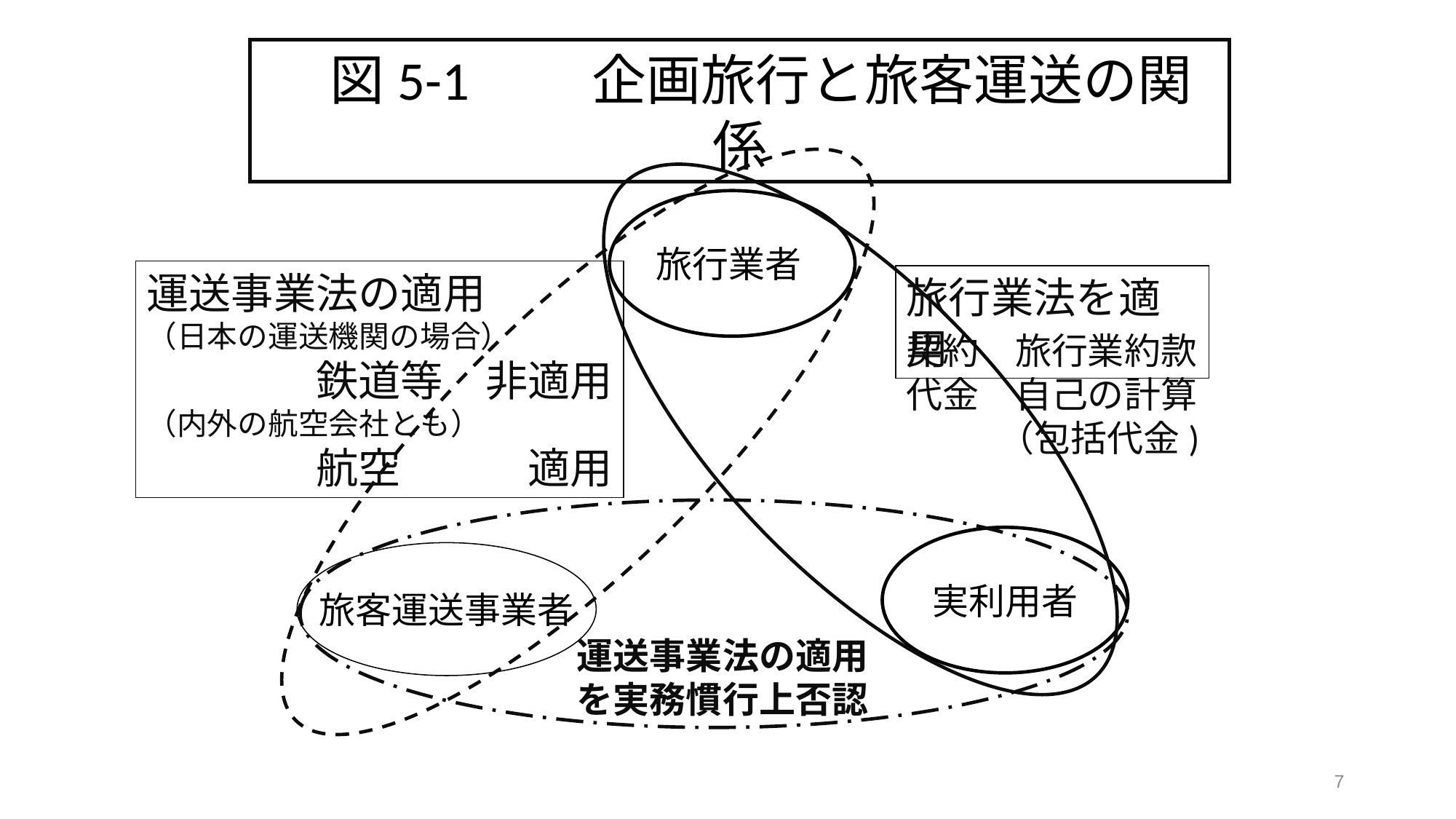

図5-1　　企画旅行と旅客運送の関係

旅行業者
運送事業法の適用
（日本の運送機関の場合）
　　　　鉄道等　非適用
（内外の航空会社とも）
　　　　航空　　　適用
旅行業法を適用
契約　旅行業約款
代金　自己の計算
　　（包括代金)

実利用者
旅客運送事業者
運送事業法の適用
を実務慣行上否認
7